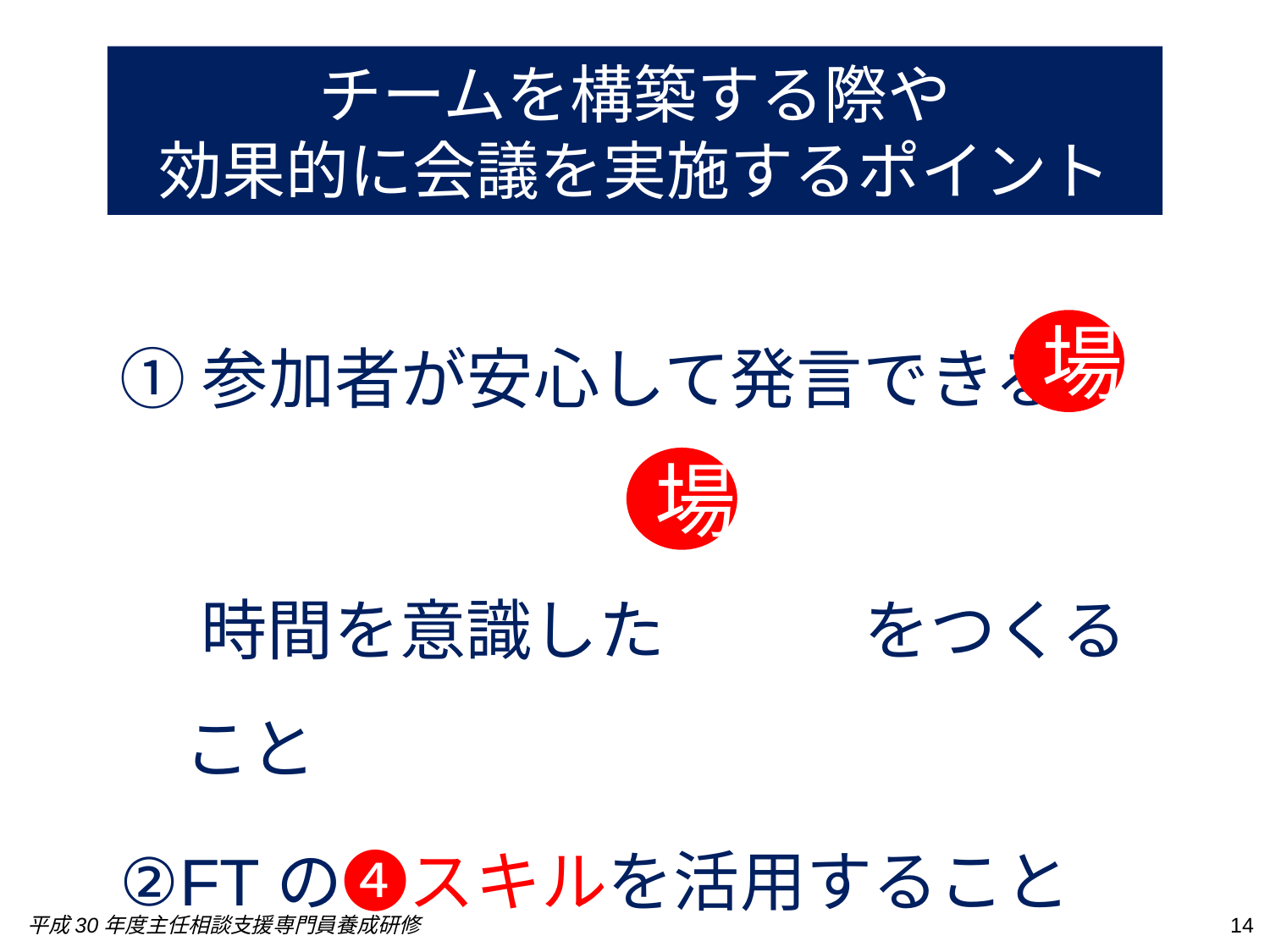

# チームを構築する際や 効果的に会議を実施するポイント
①参加者が安心して発言できる
　 時間を意識した　　　をつくること
②FTの❹スキルを活用すること
③【聞くスキル】と【質問のスキル】
場
場
平成30年度主任相談支援専門員養成研修
14